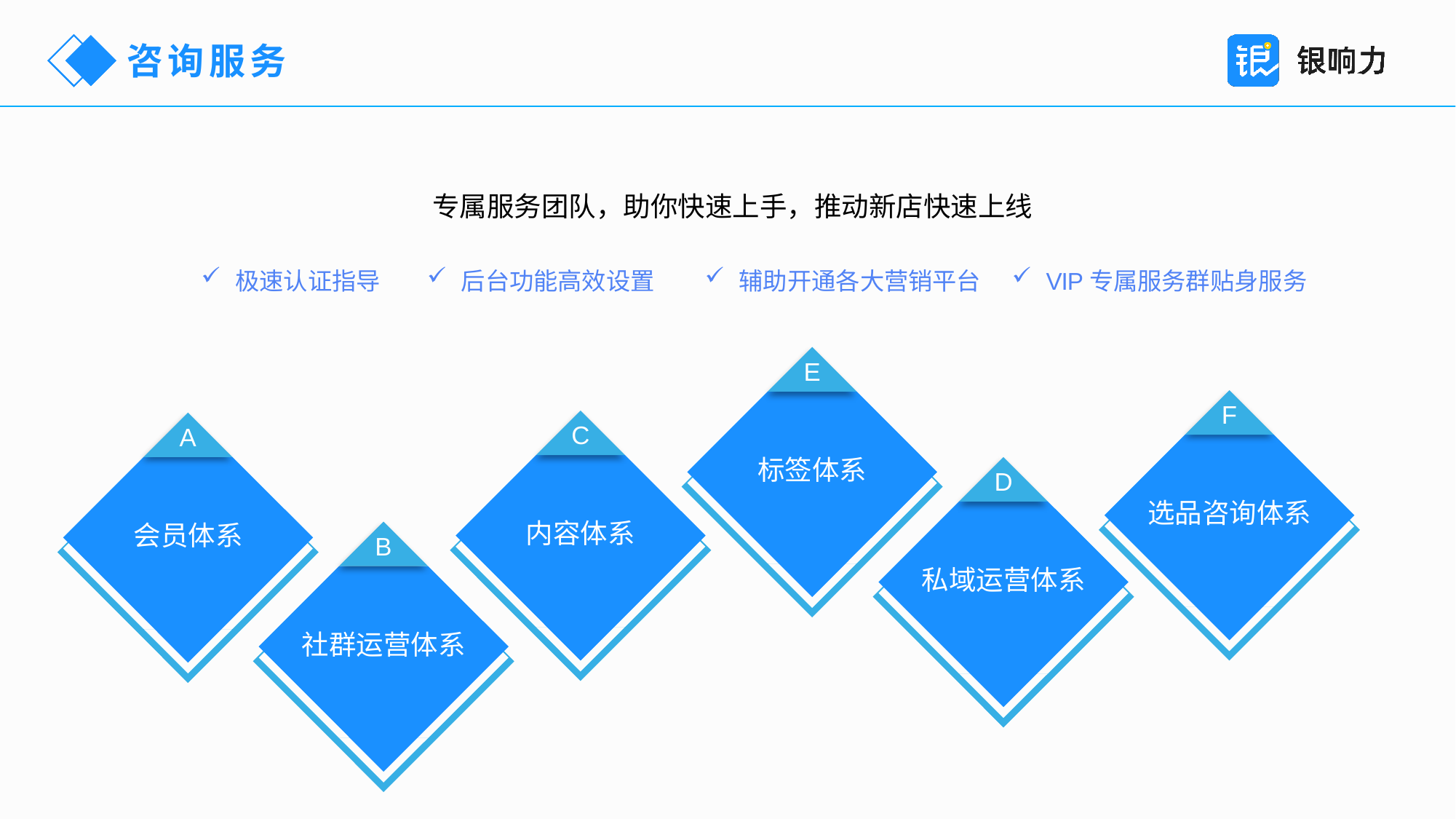

咨询服务
专属服务团队，助你快速上手，推动新店快速上线
极速认证指导
后台功能高效设置
辅助开通各大营销平台
VIP专属服务群贴身服务
E
标签体系

F
选品咨询体系

C
内容体系

A
会员体系

D
私域运营体系

B
社群运营体系